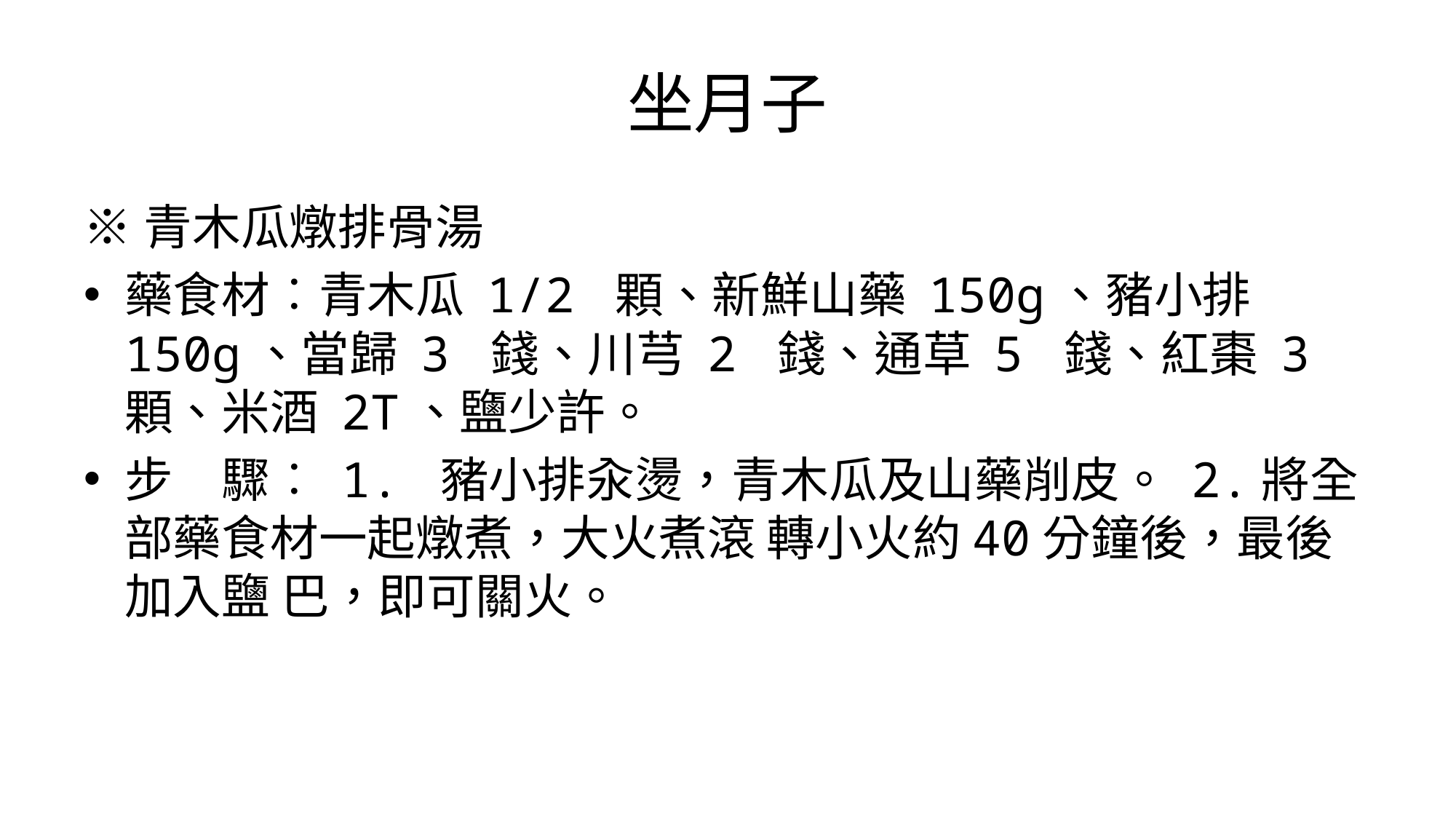

# 坐月子
※青木瓜燉排骨湯
藥食材︰青木瓜 1/2 顆、新鮮山藥 150g、豬小排 150g、當歸 3 錢、川芎 2 錢、通草 5 錢、紅棗 3 顆、米酒 2T、鹽少許。
步　驟︰ 1. 豬小排汆燙，青木瓜及山藥削皮。 2.將全部藥食材一起燉煮，大火煮滾 轉小火約40分鐘後，最後加入鹽 巴，即可關火。